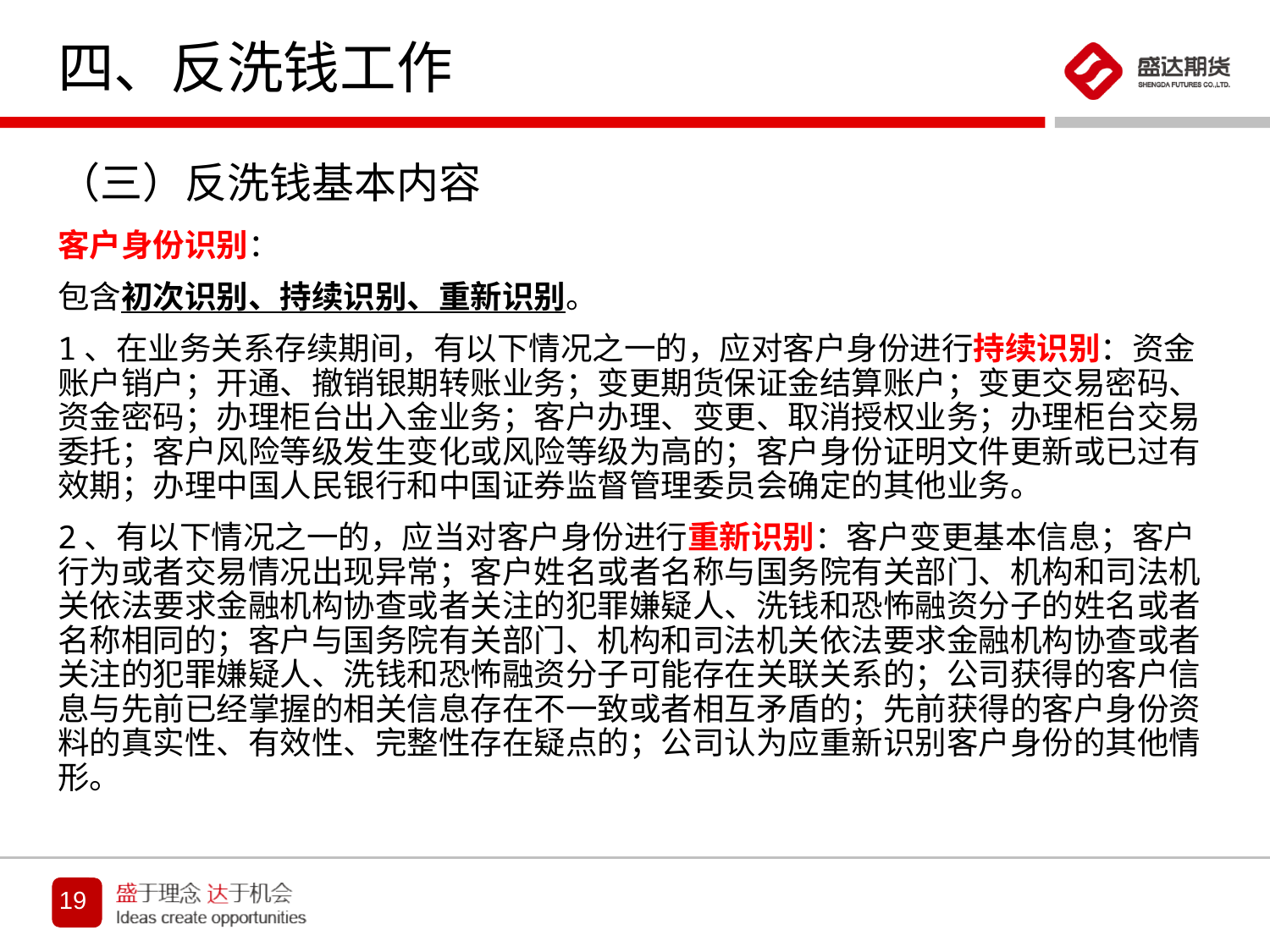

# 四、反洗钱工作
（三）反洗钱基本内容
客户身份识别：
包含初次识别、持续识别、重新识别。
1、在业务关系存续期间，有以下情况之一的，应对客户身份进行持续识别：资金账户销户；开通、撤销银期转账业务；变更期货保证金结算账户；变更交易密码、资金密码；办理柜台出入金业务；客户办理、变更、取消授权业务；办理柜台交易委托；客户风险等级发生变化或风险等级为高的；客户身份证明文件更新或已过有效期；办理中国人民银行和中国证券监督管理委员会确定的其他业务。
2、有以下情况之一的，应当对客户身份进行重新识别：客户变更基本信息；客户行为或者交易情况出现异常；客户姓名或者名称与国务院有关部门、机构和司法机关依法要求金融机构协查或者关注的犯罪嫌疑人、洗钱和恐怖融资分子的姓名或者名称相同的；客户与国务院有关部门、机构和司法机关依法要求金融机构协查或者关注的犯罪嫌疑人、洗钱和恐怖融资分子可能存在关联关系的；公司获得的客户信息与先前已经掌握的相关信息存在不一致或者相互矛盾的；先前获得的客户身份资料的真实性、有效性、完整性存在疑点的；公司认为应重新识别客户身份的其他情形。